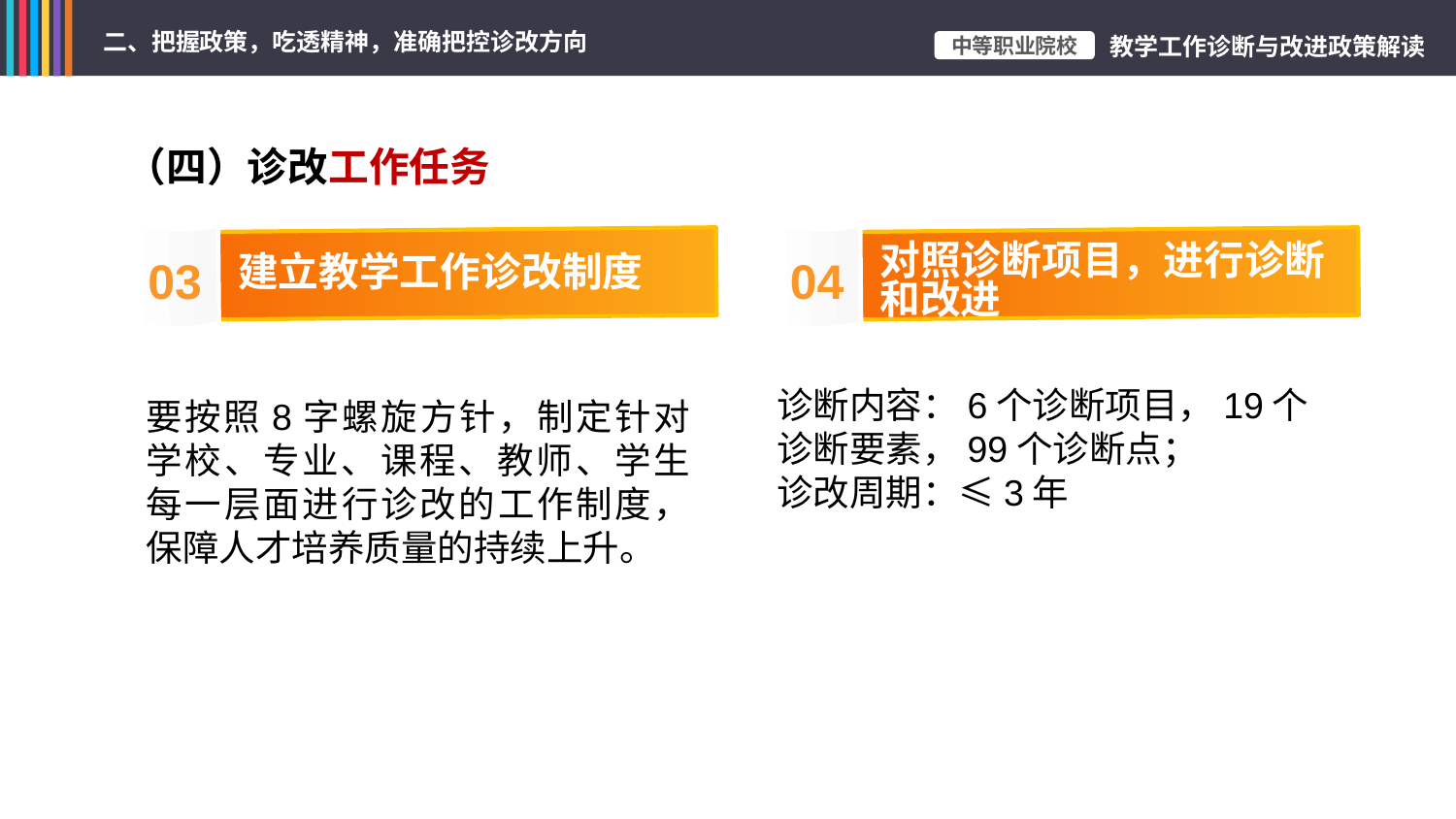

（四）诊改工作任务

对照诊断项目，进行诊断和改进
建立教学工作诊改制度
03
04
诊断内容：6个诊断项目，19个诊断要素，99个诊断点；
诊改周期：≤3年

要按照8字螺旋方针，制定针对学校、专业、课程、教师、学生每一层面进行诊改的工作制度，保障人才培养质量的持续上升。